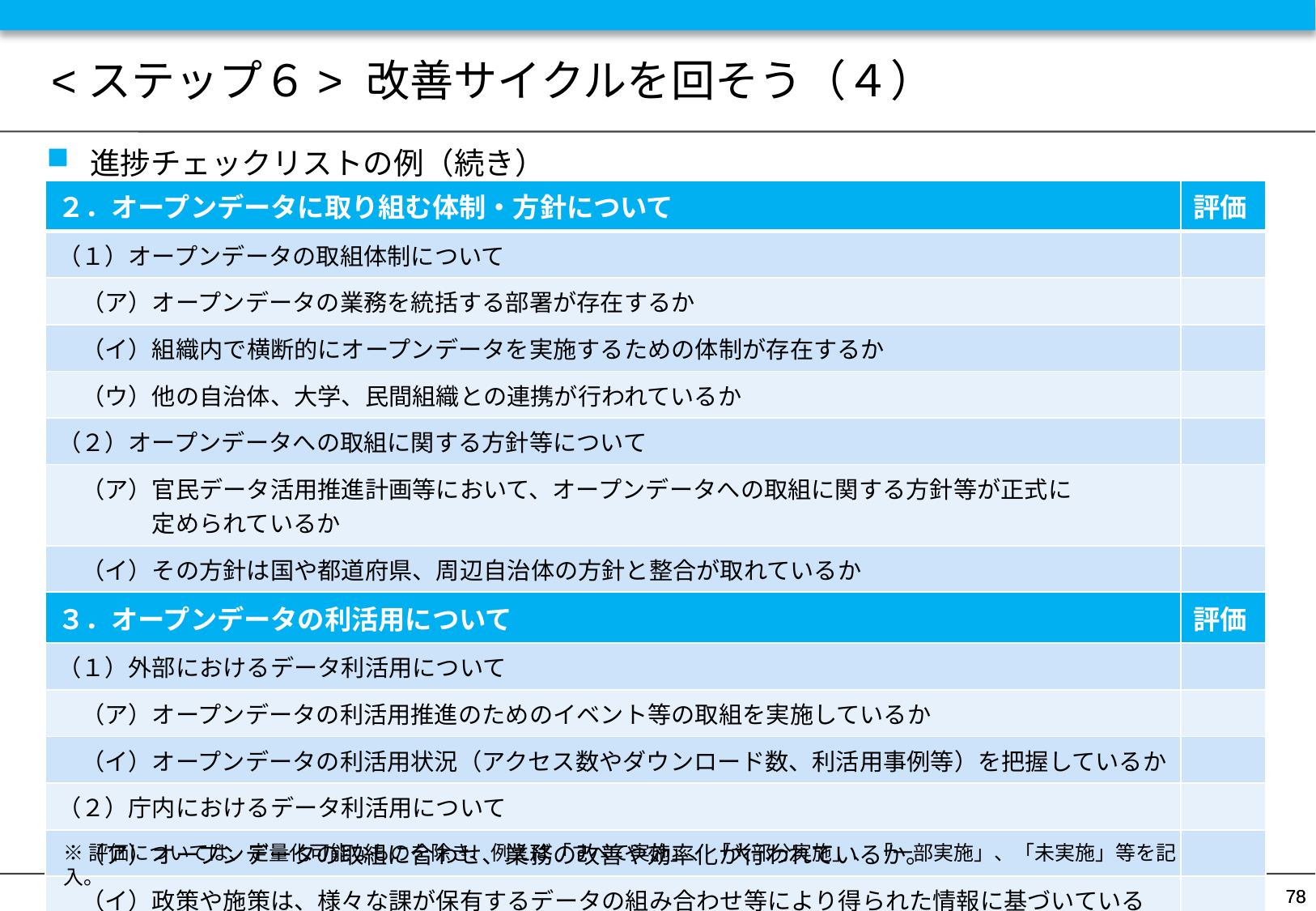

# <ステップ６> 改善サイクルを回そう（４）
進捗チェックリストの例（続き）
| ２．オープンデータに取り組む体制・方針について | 評価 |
| --- | --- |
| （１）オープンデータの取組体制について |  |
| （ア）オープンデータの業務を統括する部署が存在するか |  |
| （イ）組織内で横断的にオープンデータを実施するための体制が存在するか |  |
| （ウ）他の自治体、大学、民間組織との連携が行われているか |  |
| （２）オープンデータへの取組に関する方針等について |  |
| （ア）官民データ活用推進計画等において、オープンデータへの取組に関する方針等が正式に 　　　　定められているか |  |
| （イ）その方針は国や都道府県、周辺自治体の方針と整合が取れているか |  |
| ３．オープンデータの利活用について | 評価 |
| （１）外部におけるデータ利活用について |  |
| （ア）オープンデータの利活用推進のためのイベント等の取組を実施しているか |  |
| （イ）オープンデータの利活用状況（アクセス数やダウンロード数、利活用事例等）を把握しているか |  |
| （２）庁内におけるデータ利活用について |  |
| （ア）オープンデータの取組に合わせ、業務の改善や効率化が行われているか。 |  |
| （イ）政策や施策は、様々な課が保有するデータの組み合わせ等により得られた情報に基づいているか |  |
※評価については、定量化可能なものを除き、例えば「すべて実施」、「大部分実施」、「一部実施」、「未実施」等を記入。
78
78